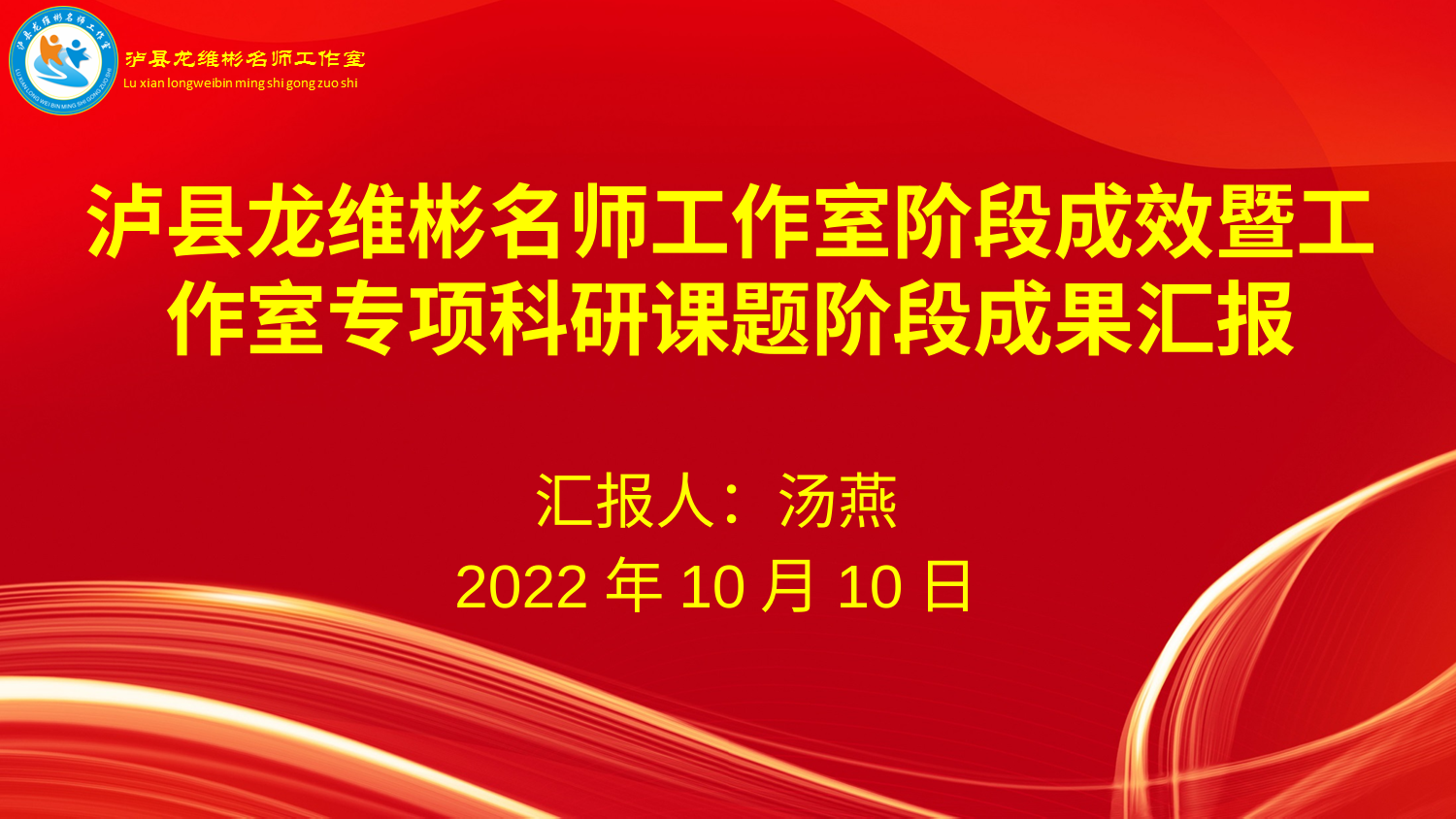

# 泸县龙维彬名师工作室阶段成效暨工作室专项科研课题阶段成果汇报
汇报人：汤燕
2022年10月10日